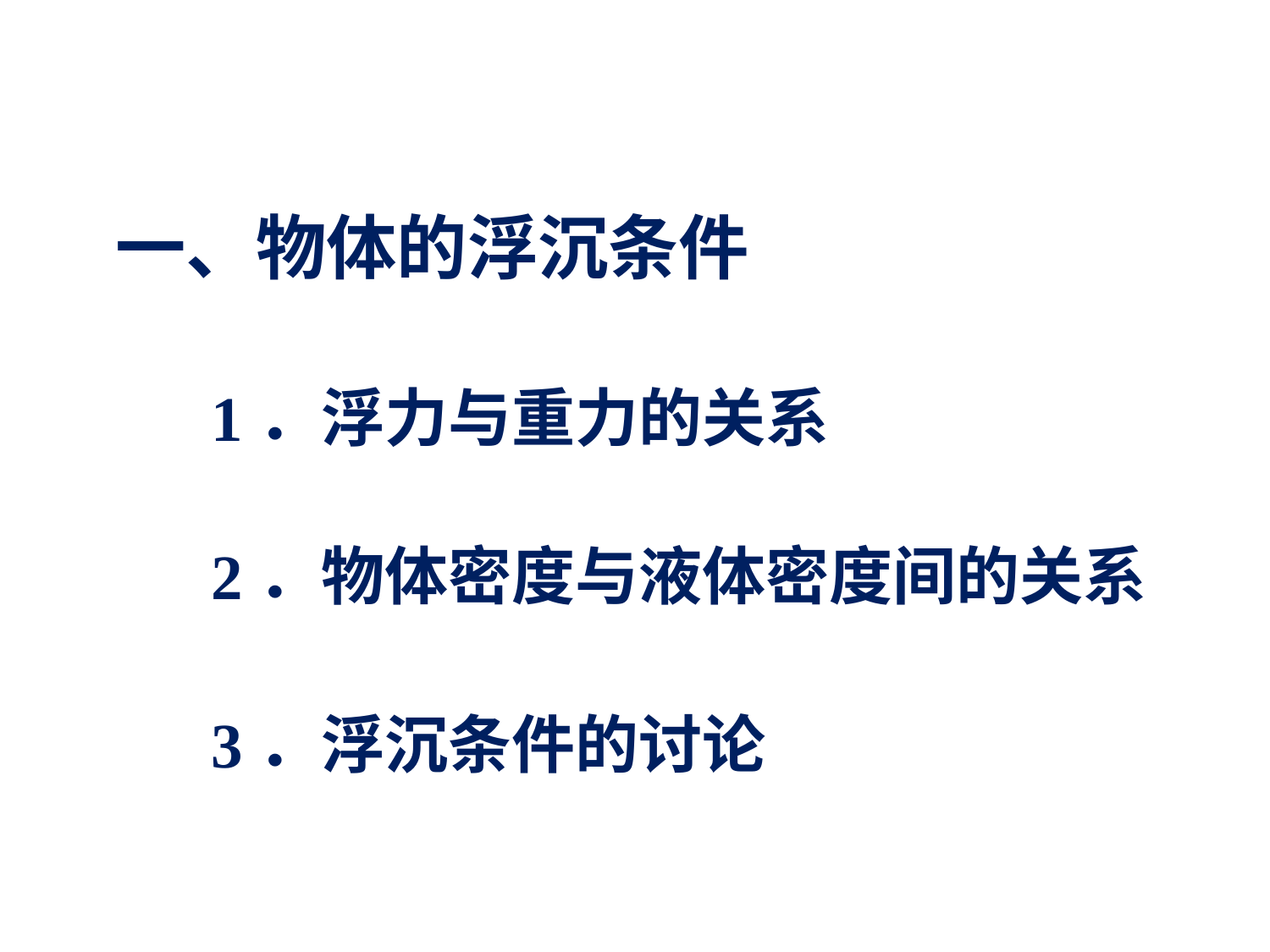

一、物体的浮沉条件
1．浮力与重力的关系
2．物体密度与液体密度间的关系
3．浮沉条件的讨论